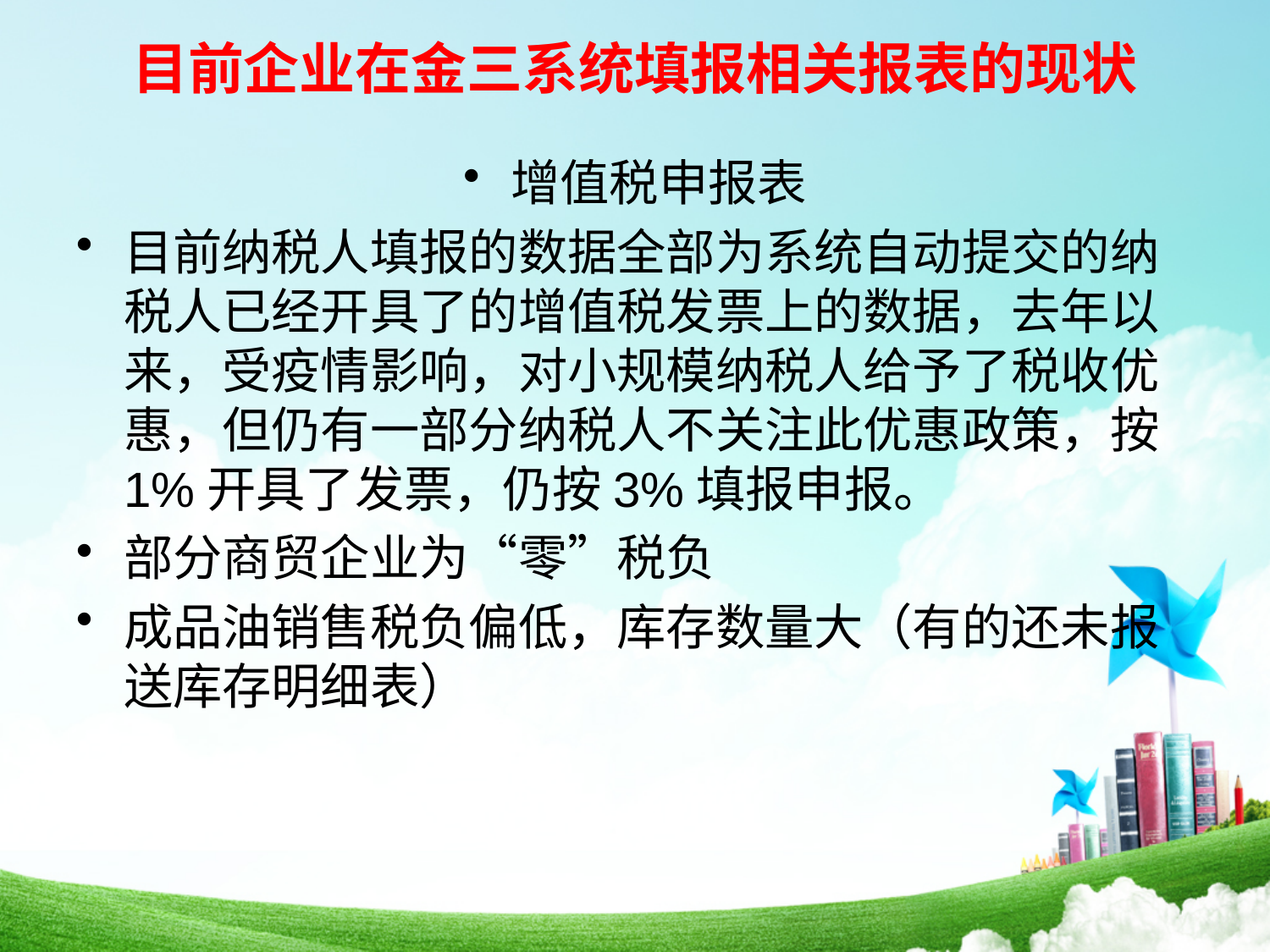

# 目前企业在金三系统填报相关报表的现状
增值税申报表
目前纳税人填报的数据全部为系统自动提交的纳税人已经开具了的增值税发票上的数据，去年以来，受疫情影响，对小规模纳税人给予了税收优惠，但仍有一部分纳税人不关注此优惠政策，按1%开具了发票，仍按3%填报申报。
部分商贸企业为“零”税负
成品油销售税负偏低，库存数量大（有的还未报送库存明细表）